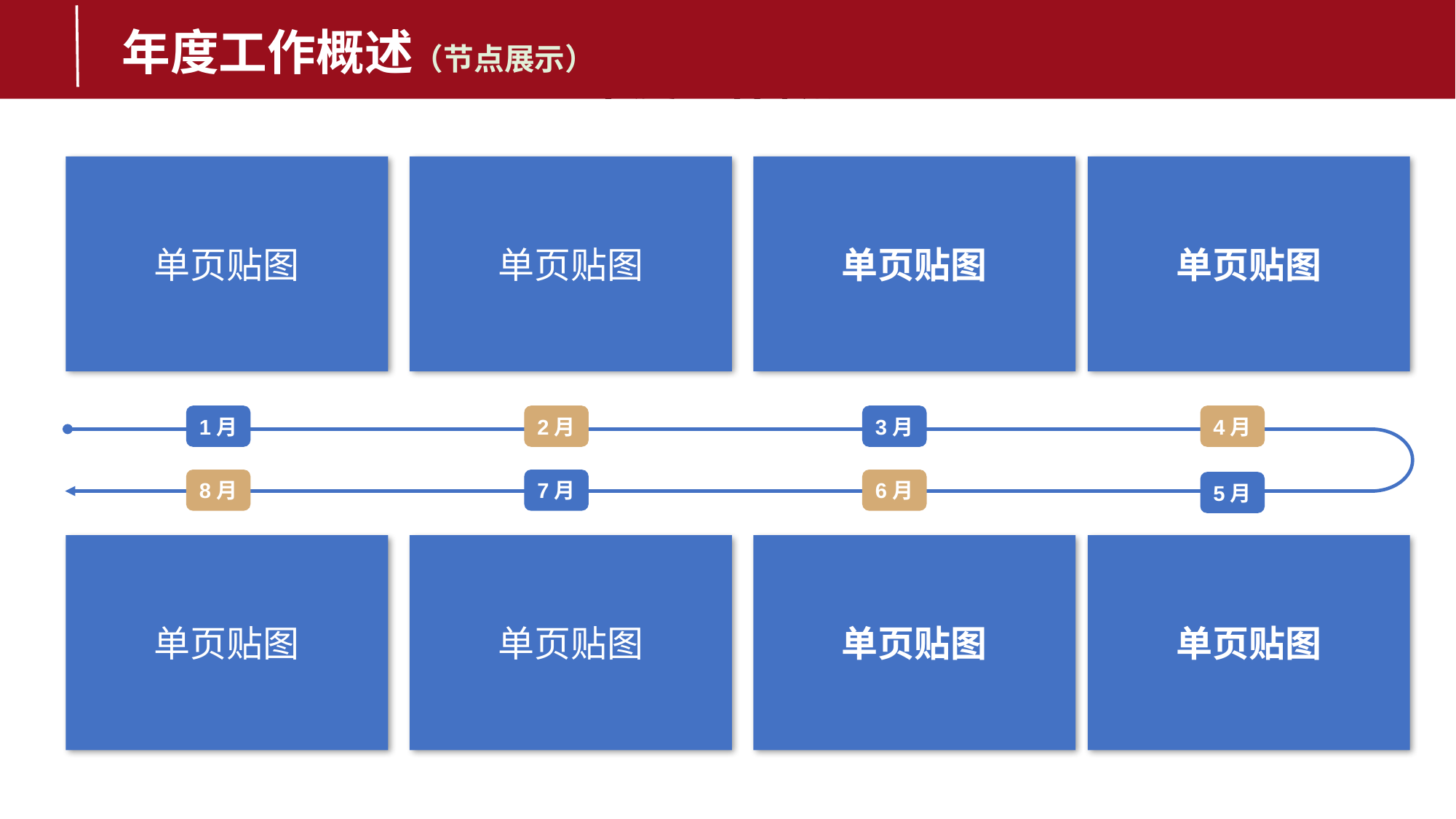

年度工作概述（节点展示）
年度工作概述
单页贴图
单页贴图
单页贴图
单页贴图
1月
2月
3月
4月

8月
7月
6月
5月
单页贴图
单页贴图
单页贴图
单页贴图